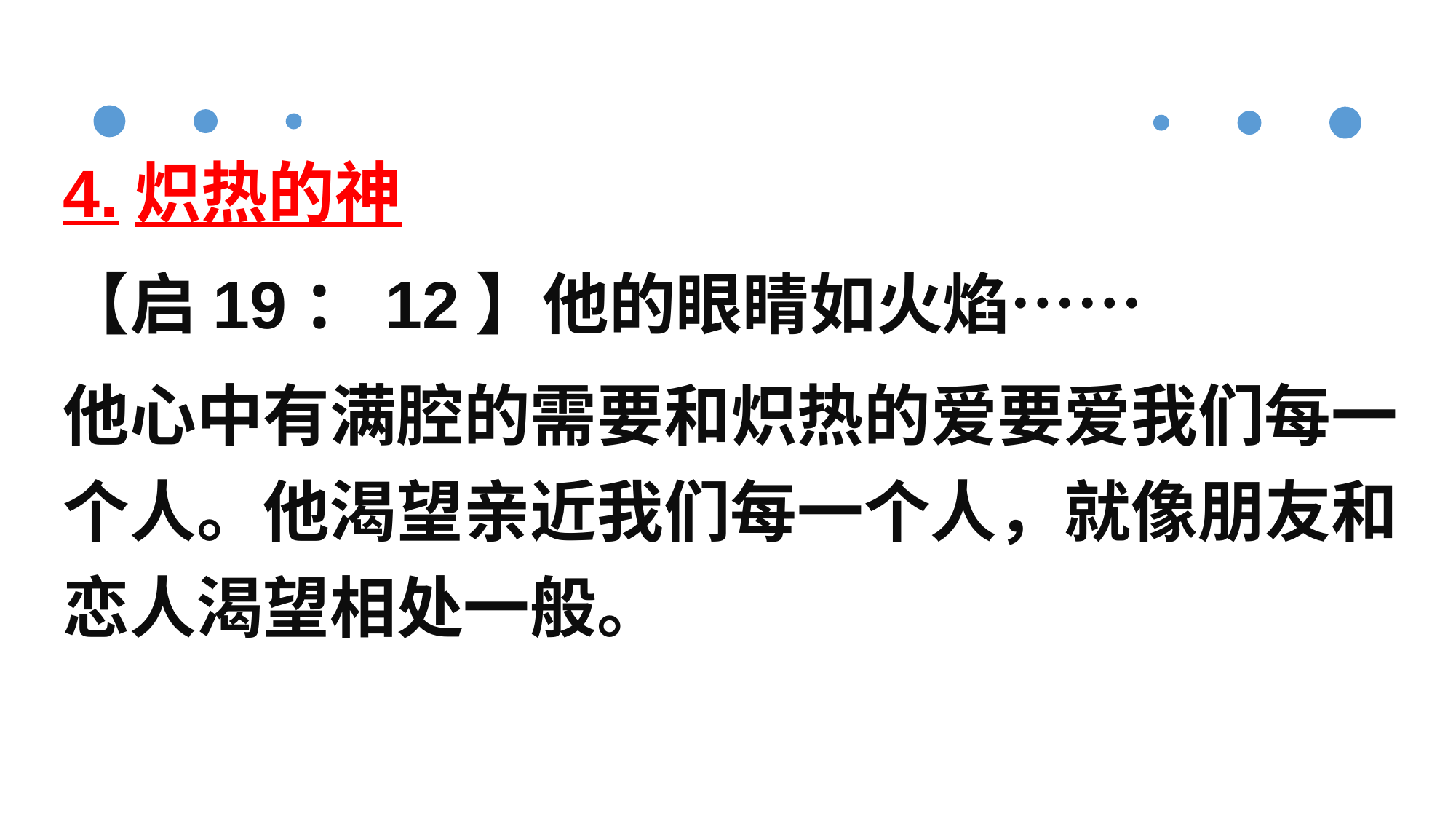

4.炽热的神
【启19：12】他的眼睛如火焰……
他心中有满腔的需要和炽热的爱要爱我们每一个人。他渴望亲近我们每一个人，就像朋友和恋人渴望相处一般。